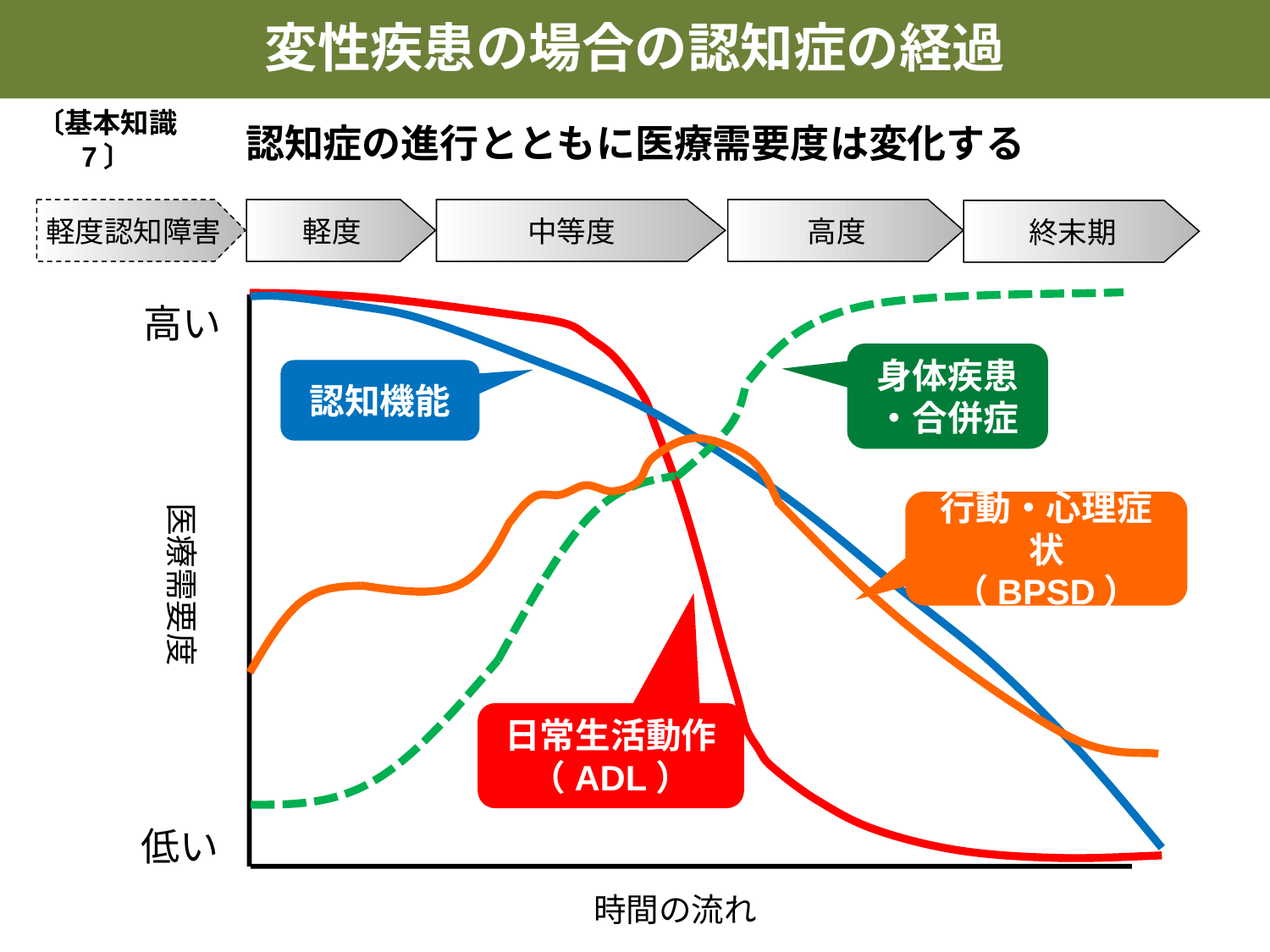

変性疾患の場合の認知症の経過
〔基本知識 7〕
認知症の進行とともに医療需要度は変化する
軽度認知障害
軽度
中等度
高度
終末期

身体疾患
・合併症
高い

日常生活動作
（ADL）

認知機能
医療需要度

行動・心理症状
（BPSD）
低い

時間の流れ